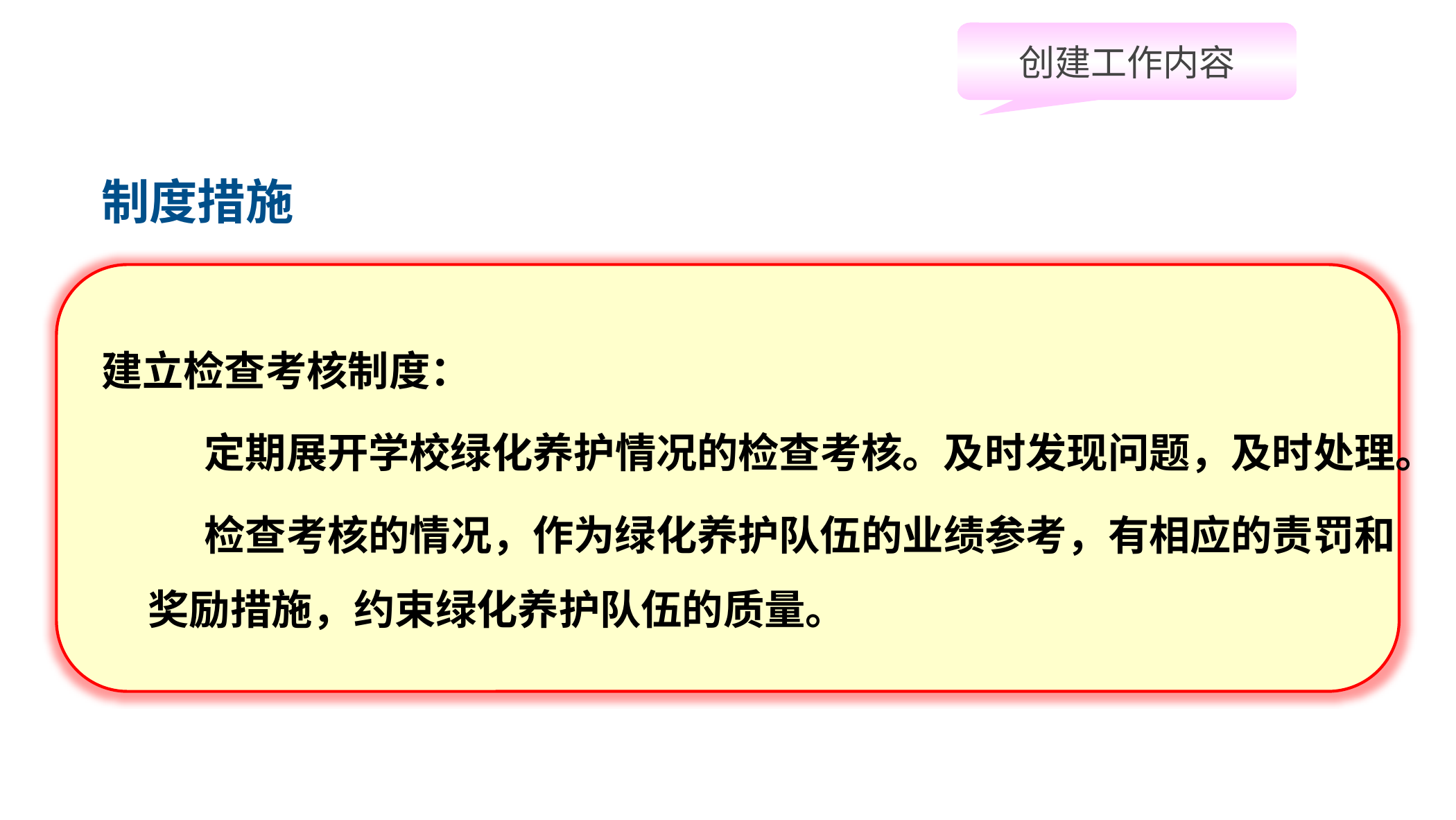

创建工作内容
制度措施

建立检查考核制度：
          定期展开学校绿化养护情况的检查考核。及时发现问题，及时处理。
          检查考核的情况，作为绿化养护队伍的业绩参考，有相应的责罚和奖励措施，约束绿化养护队伍的质量。